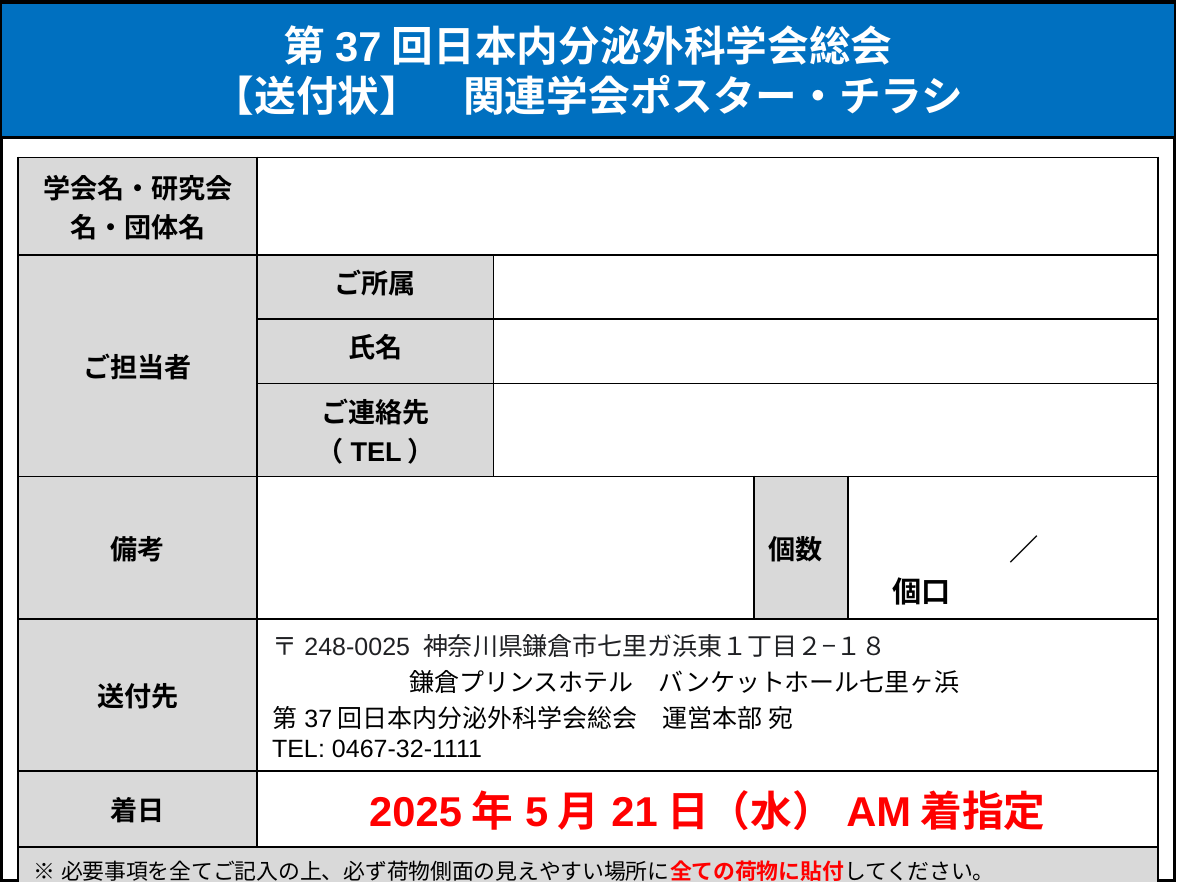

第37回日本内分泌外科学会総会
【送付状】　関連学会ポスター・チラシ
| 学会名・研究会名・団体名 |  |  |  |  |
| --- | --- | --- | --- | --- |
| ご担当者 | ご所属 |  |  |  |
|  | 氏名 |  |  |  |
|  | ご連絡先（TEL） |  |  |  |
| 備考 |  |  | 個数 | ／　　　　個口 |
| 送付先 | 〒248-0025 神奈川県鎌倉市七里ガ浜東１丁目２−１８  　　　　　鎌倉プリンスホテル　バンケットホール七里ヶ浜 第37回日本内分泌外科学会総会　運営本部 宛 TEL: 0467-32-1111 |  |  |  |
| 着日 | 2025年5月21日（水）AM着指定 |  |  |  |
| ※必要事項を全てご記入の上、必ず荷物側面の見えやすい場所に全ての荷物に貼付してください。 ※本送付状はカラーで印刷をお願いします。 |  |  |  |  |